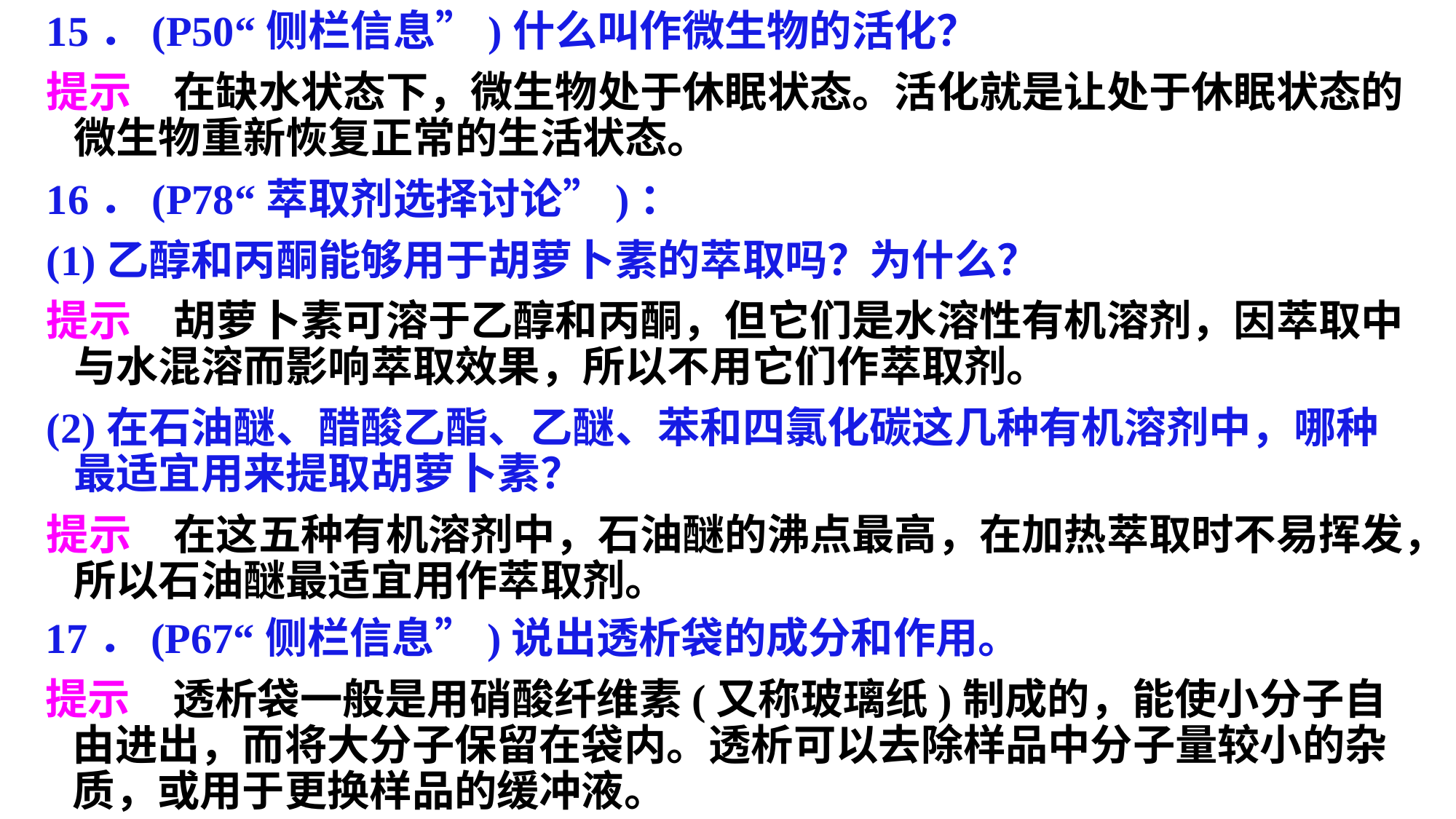

15．(P50“侧栏信息”)什么叫作微生物的活化？
提示　在缺水状态下，微生物处于休眠状态。活化就是让处于休眠状态的微生物重新恢复正常的生活状态。
16．(P78“萃取剂选择讨论”)：
(1)乙醇和丙酮能够用于胡萝卜素的萃取吗？为什么？
提示　胡萝卜素可溶于乙醇和丙酮，但它们是水溶性有机溶剂，因萃取中与水混溶而影响萃取效果，所以不用它们作萃取剂。
(2)在石油醚、醋酸乙酯、乙醚、苯和四氯化碳这几种有机溶剂中，哪种最适宜用来提取胡萝卜素？
提示　在这五种有机溶剂中，石油醚的沸点最高，在加热萃取时不易挥发，所以石油醚最适宜用作萃取剂。

17．(P67“侧栏信息”)说出透析袋的成分和作用。
提示　透析袋一般是用硝酸纤维素(又称玻璃纸)制成的，能使小分子自由进出，而将大分子保留在袋内。透析可以去除样品中分子量较小的杂质，或用于更换样品的缓冲液。